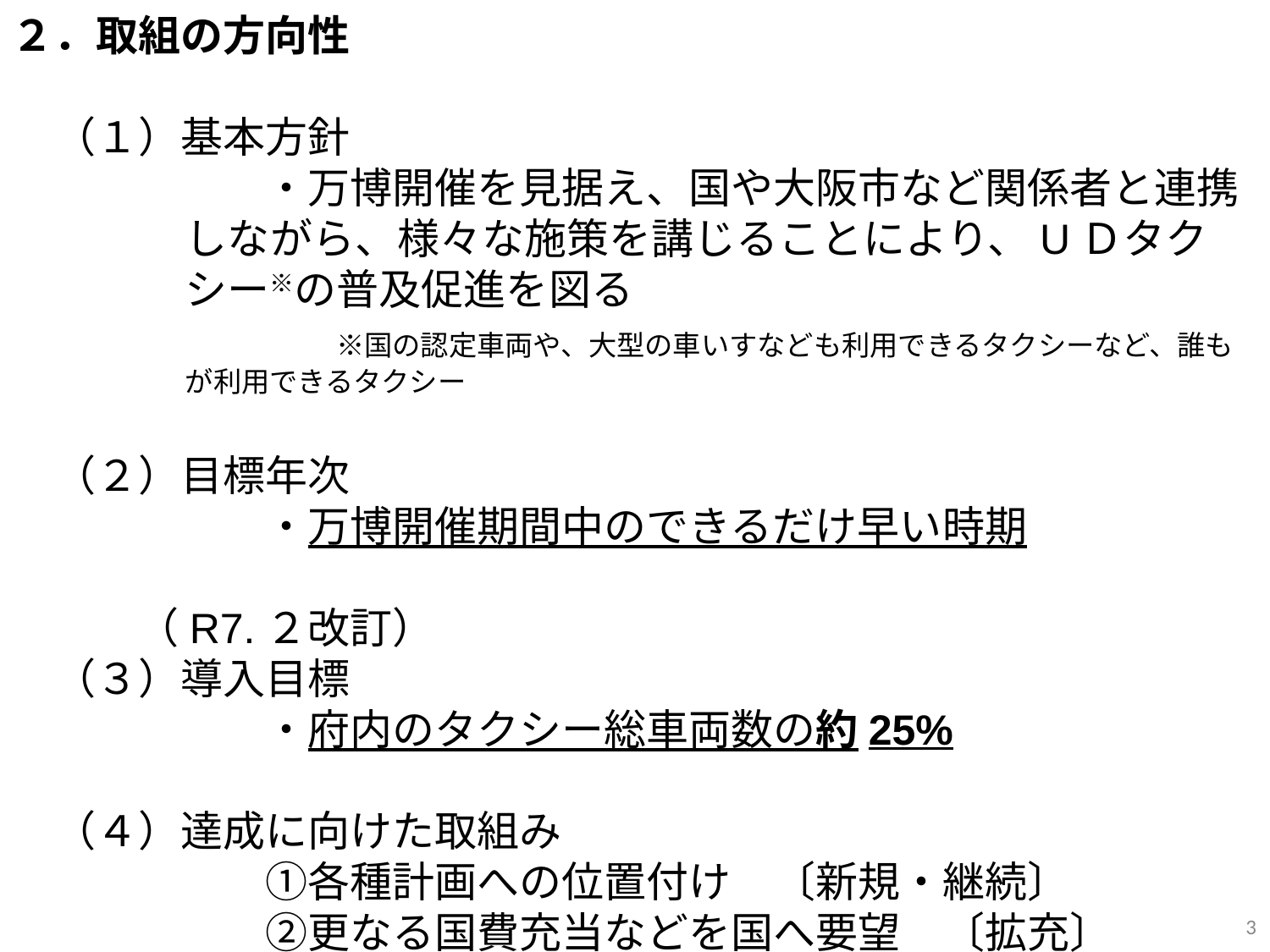

２．取組の方向性

　（１）基本方針
　　　　　　・万博開催を見据え、国や大阪市など関係者と連携しながら、様々な施策を講じることにより、UＤタクシー※の普及促進を図る
　　　　　　　　※国の認定車両や、大型の車いすなども利用できるタクシーなど、誰もが利用できるタクシー

　（２）目標年次
　　　　　　・万博開催期間中のできるだけ早い時期
　　　　　　　　　　　　　　　　　　　　　　　　　　　　（R7.２改訂）
　（３）導入目標
　　　　　　・府内のタクシー総車両数の約25%

　（４）達成に向けた取組み
　　　　　　①各種計画への位置付け　〔新規・継続〕
　　　　　　②更なる国費充当などを国へ要望　〔拡充〕
　　　　　　③補助制度の創設　〔新規〕
　　　　　　④その他普及促進策の推進　〔新規・拡充・継続〕
3